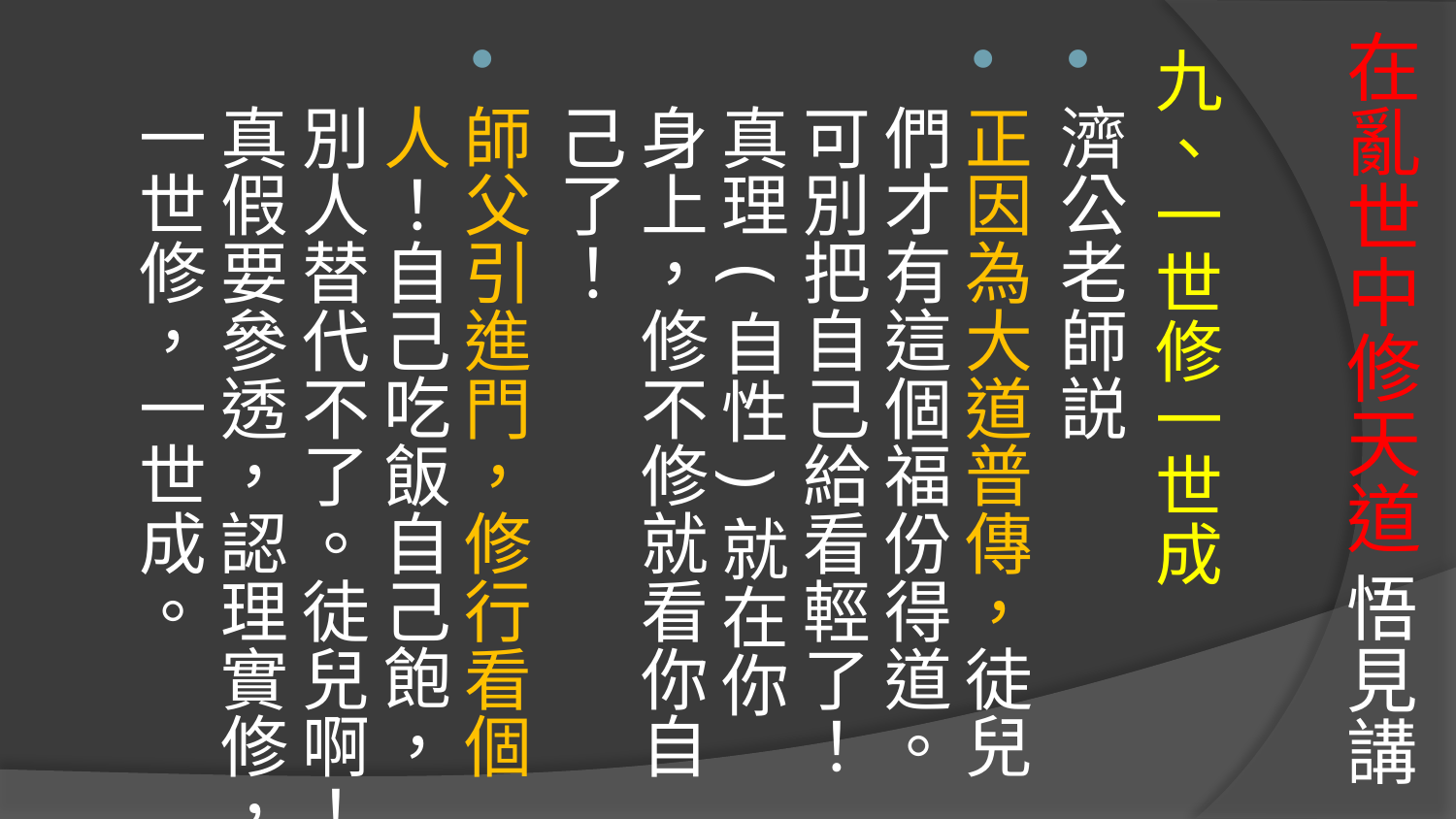

# 在亂世中修天道 悟見講
九、一世修一世成
濟公老師説
正因為大道普傳，徒兒們才有這個福份得道。可別把自己給看輕了！真理(自性)就在你身上，修不修就看你自己了！
師父引進門，修行看個人！自己吃飯自己飽，別人替代不了。徒兒啊！真假要參透，認理實修，一世修，一世成。